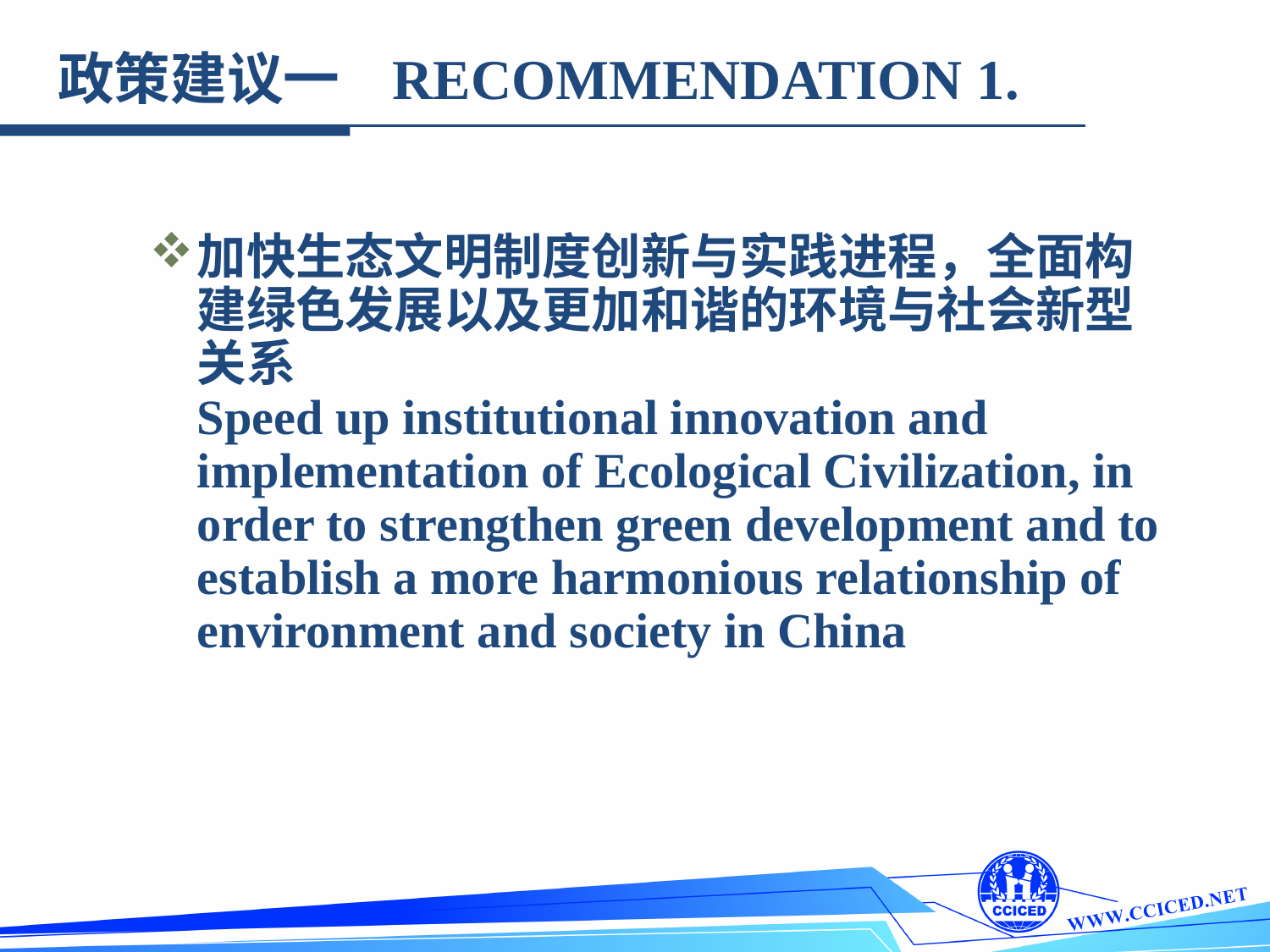

政策建议一   RECOMMENDATION 1.
加快生态文明制度创新与实践进程，全面构建绿色发展以及更加和谐的环境与社会新型关系
Speed up institutional innovation and implementation of Ecological Civilization, in order to strengthen green development and to establish a more harmonious relationship of environment and society in China